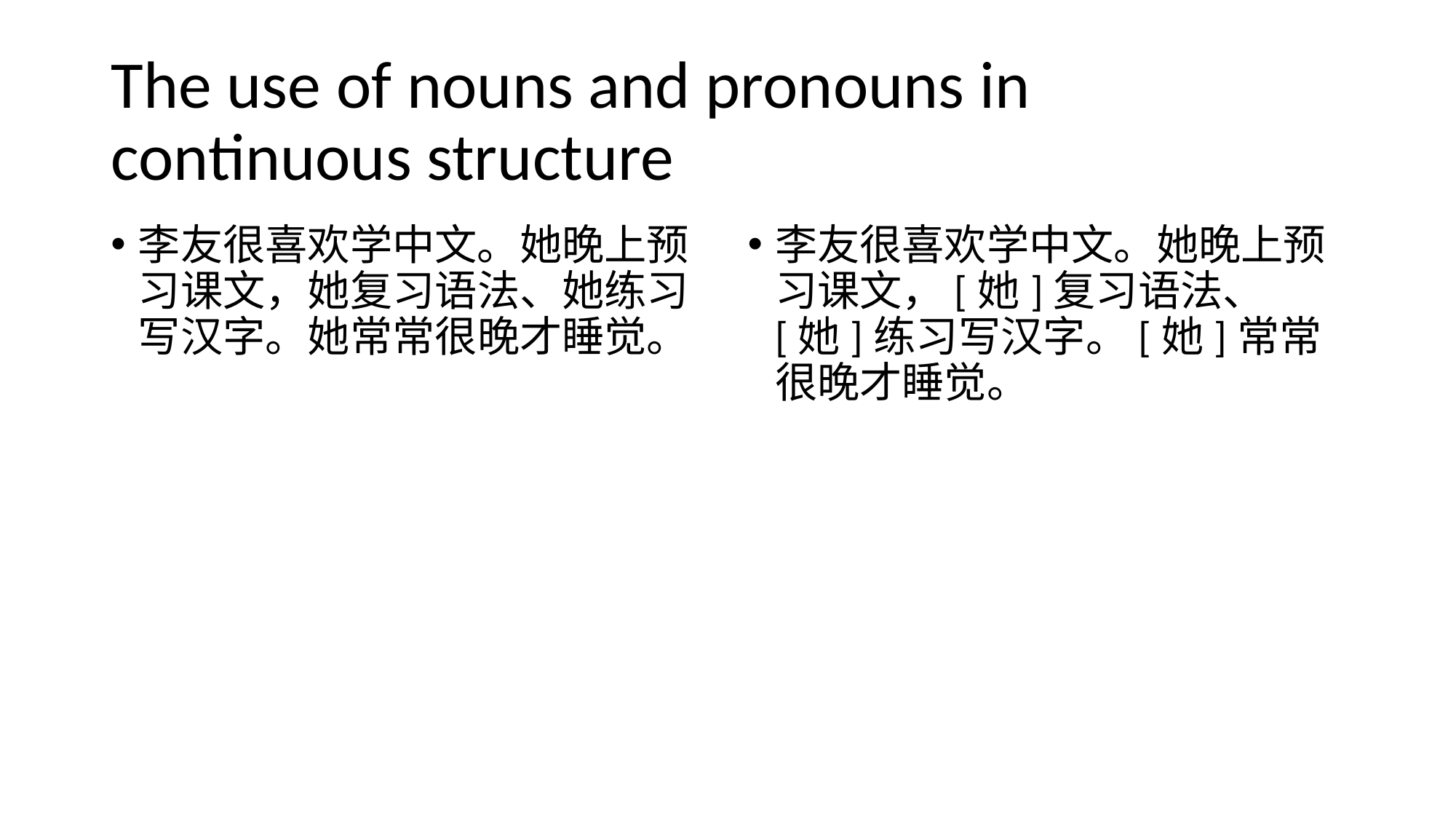

# The use of nouns and pronouns in continuous structure
李友很喜欢学中文。她晚上预习课文，她复习语法、她练习写汉字。她常常很晚才睡觉。
李友很喜欢学中文。她晚上预习课文，[她]复习语法、[她]练习写汉字。[她]常常很晚才睡觉。